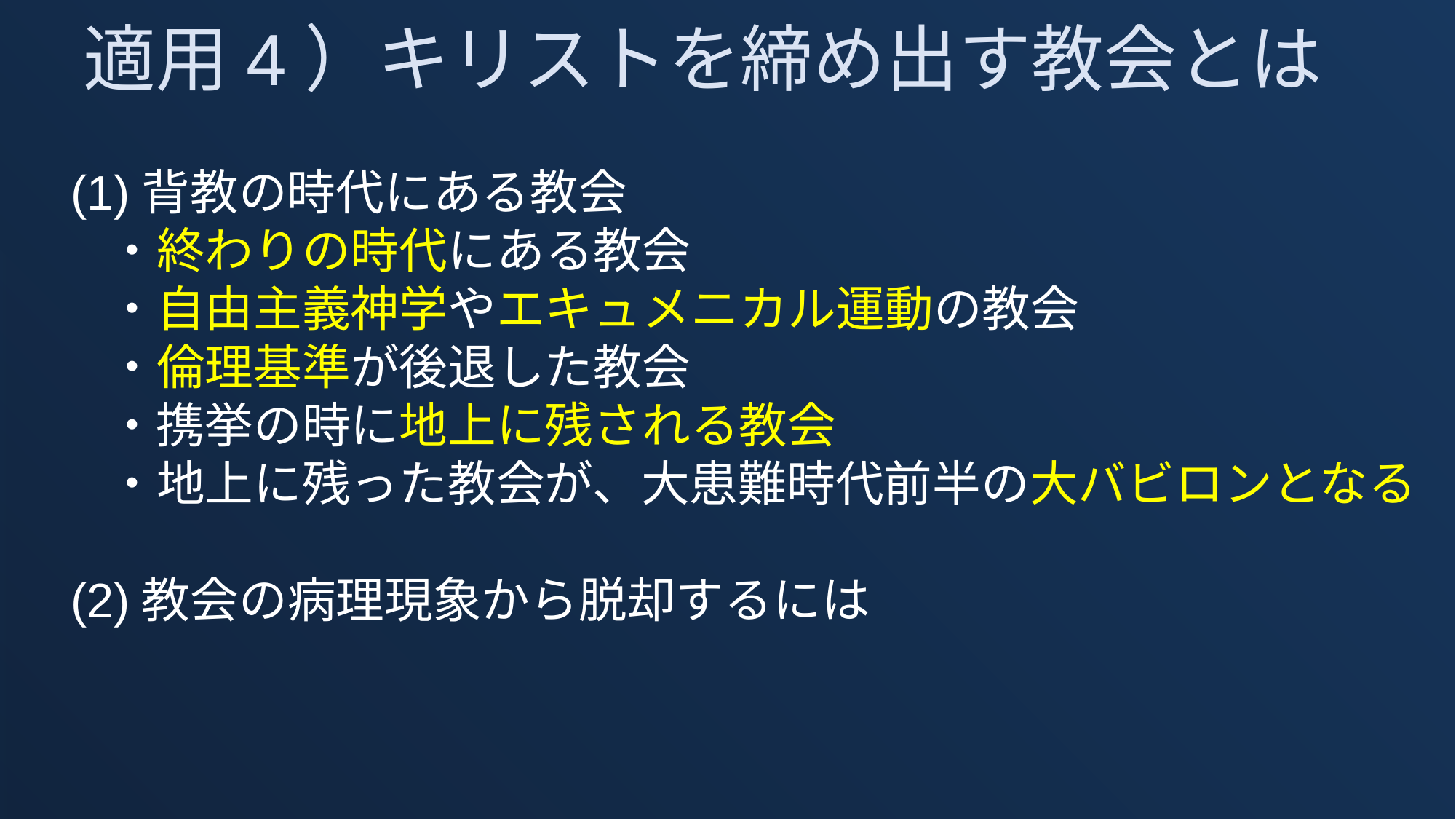

適用4）キリストを締め出す教会とは
　(1)背教の時代にある教会
　　・終わりの時代にある教会
　　・自由主義神学やエキュメニカル運動の教会
　　・倫理基準が後退した教会
　　・携挙の時に地上に残される教会
　　・地上に残った教会が、大患難時代前半の大バビロンとなる

　(2)教会の病理現象から脱却するには